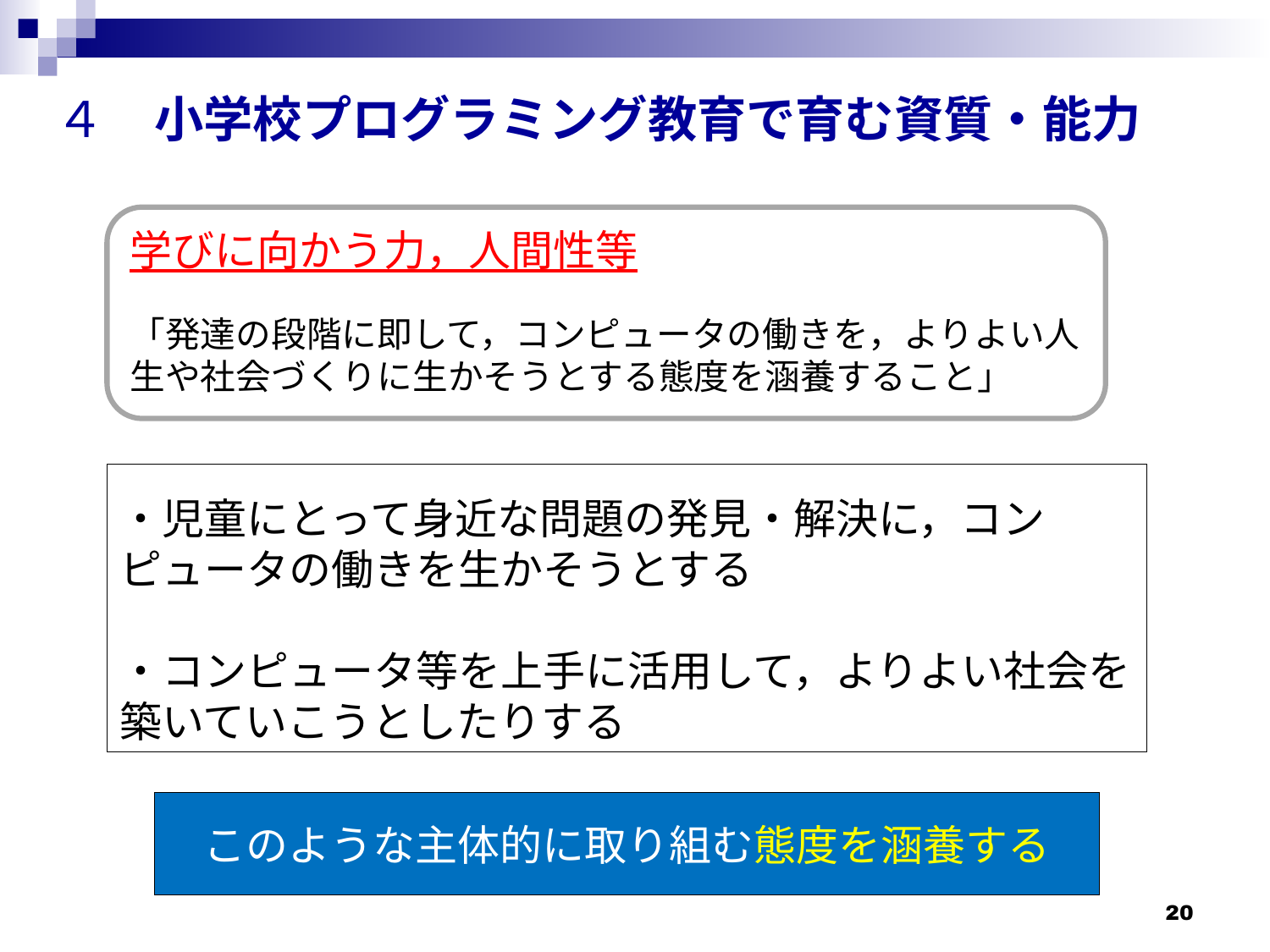

４　小学校プログラミング教育で育む資質・能力

学びに向かう力，人間性等

「発達の段階に即して，コンピュータの働きを，よりよい人生や社会づくりに生かそうとする態度を涵養すること」

・児童にとって身近な問題の発見・解決に，コンピュータの働きを生かそうとする

・コンピュータ等を上手に活用して，よりよい社会を築いていこうとしたりする
このような主体的に取り組む態度を涵養する
20